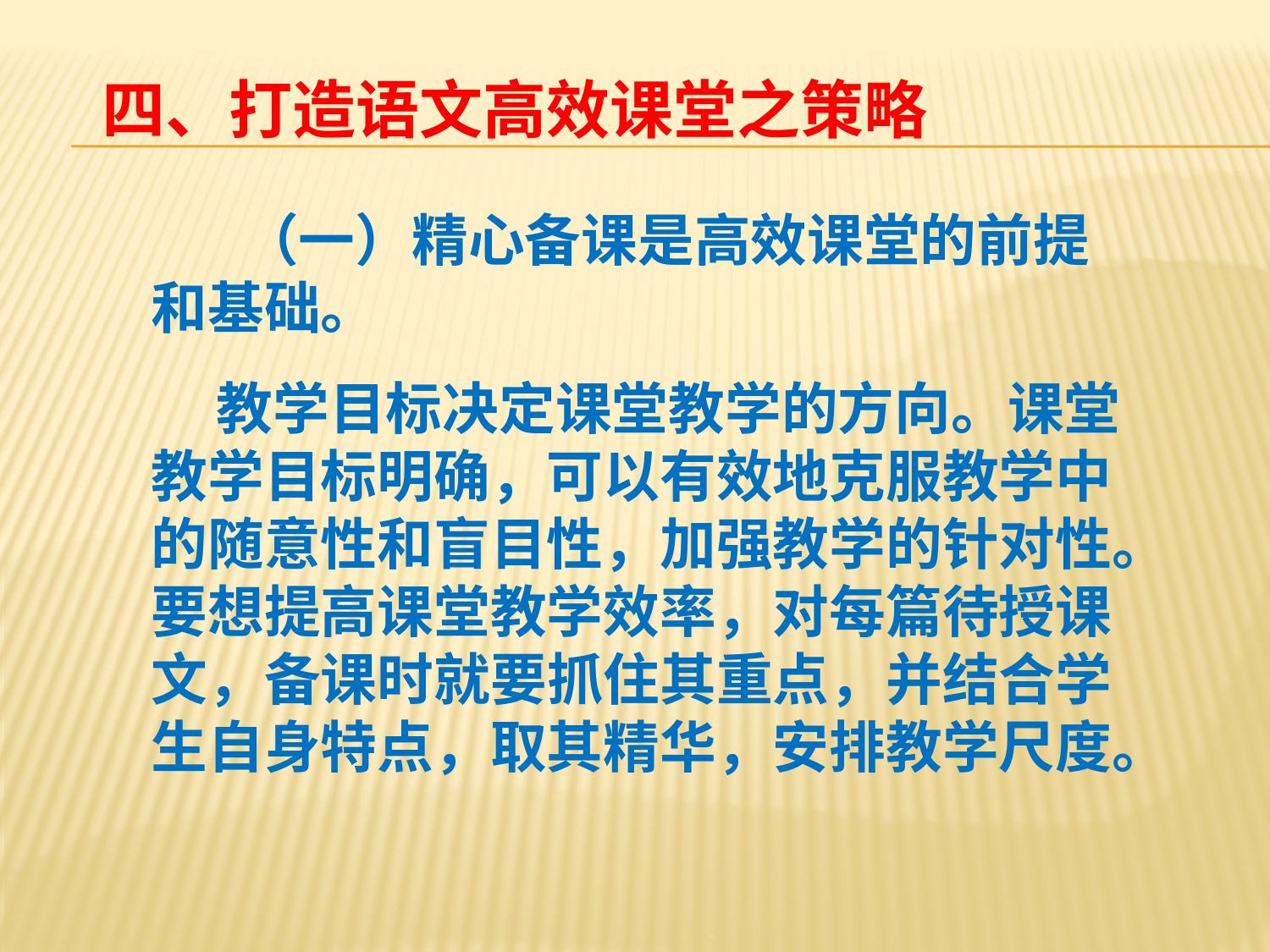

# 四、打造语文高效课堂之策略
      （一）精心备课是高效课堂的前提和基础。
    教学目标决定课堂教学的方向。课堂教学目标明确，可以有效地克服教学中的随意性和盲目性，加强教学的针对性。要想提高课堂教学效率，对每篇待授课文，备课时就要抓住其重点，并结合学生自身特点，取其精华，安排教学尺度。